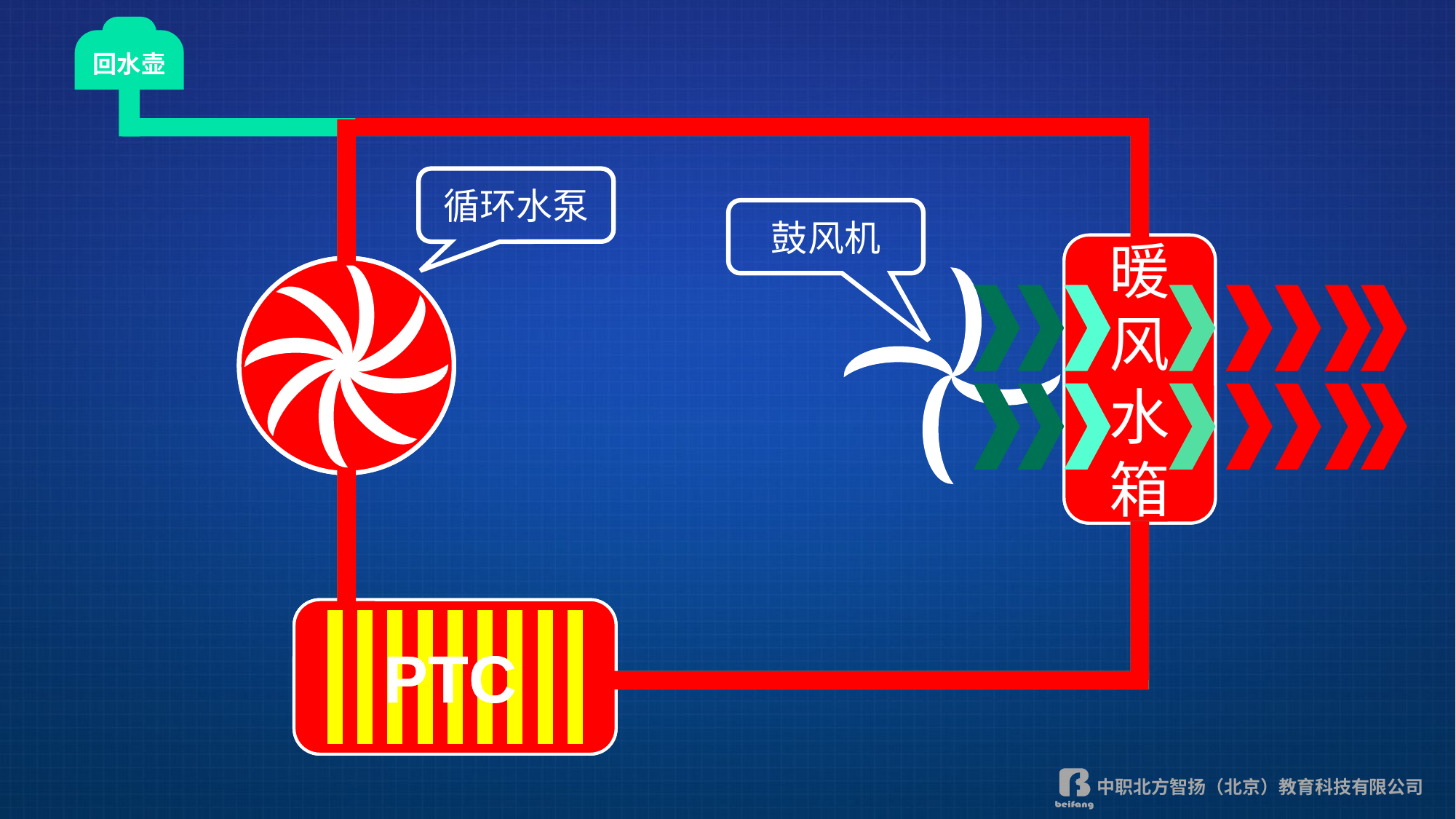

回水壶

循环水泵
鼓风机
暖风水箱
暖风水箱

PTC
PTC